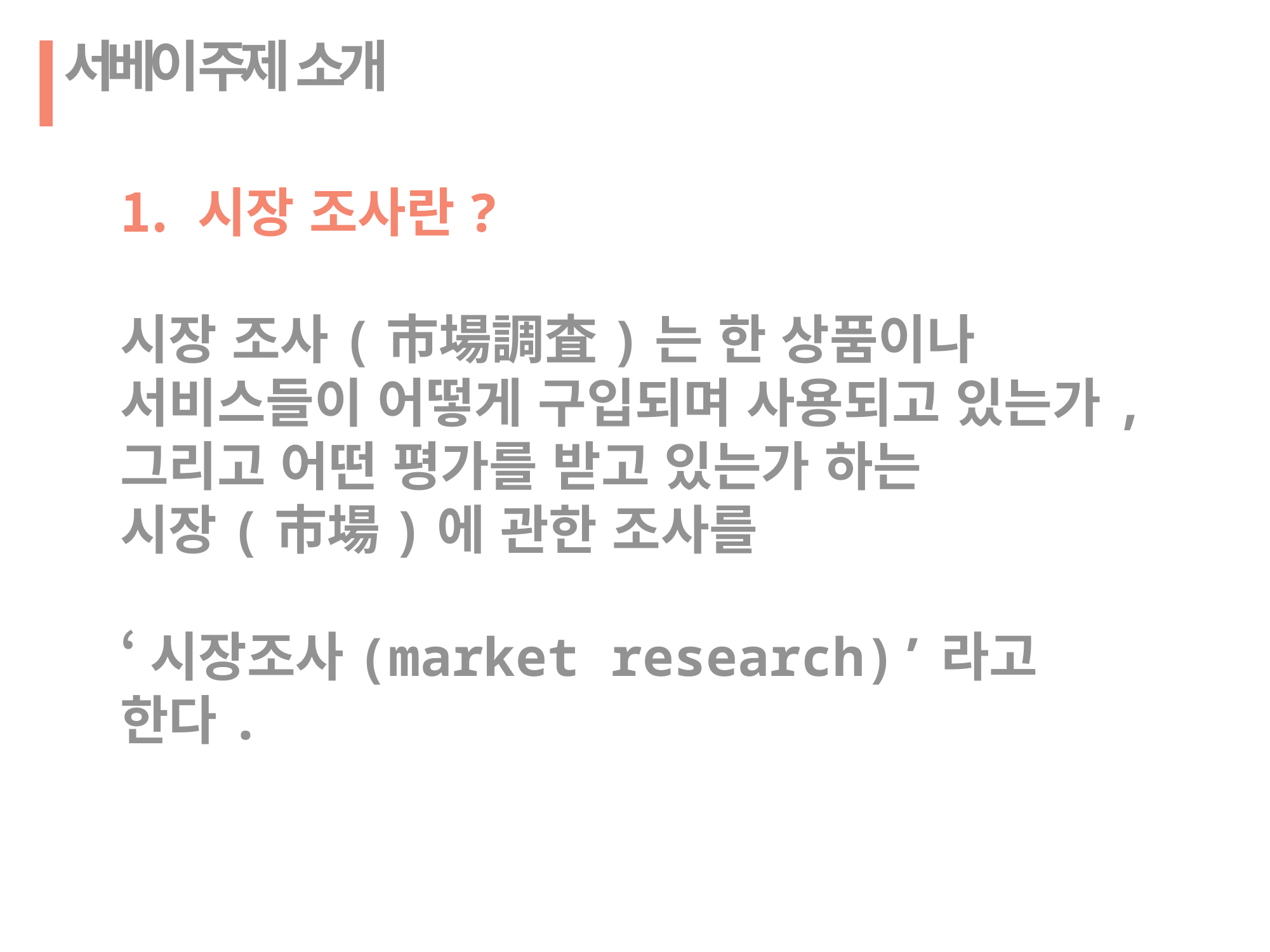

# 서베이 주제  소개

시장 조사란?

시장 조사(市場調査)는 한 상품이나 서비스들이 어떻게 구입되며 사용되고 있는가,
그리고 어떤 평가를 받고 있는가 하는
시장(市場)에 관한 조사를

‘시장조사(market research)’라고 한다.